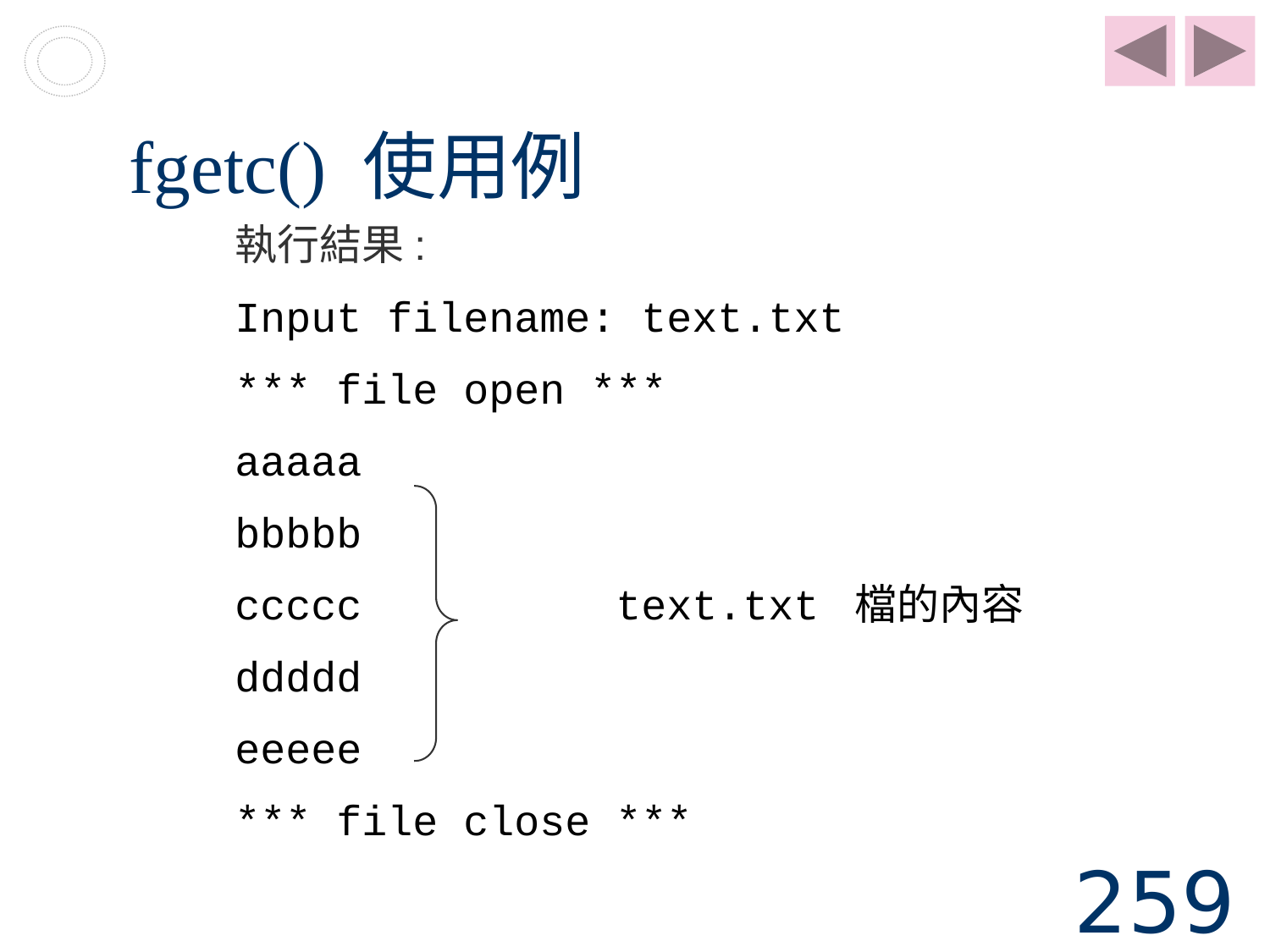

# fgetc() 使用例
執行結果:
Input filename: text.txt
*** file open ***
aaaaa
bbbbb
ccccc		text.txt 檔的內容
ddddd
eeeee
*** file close ***

259